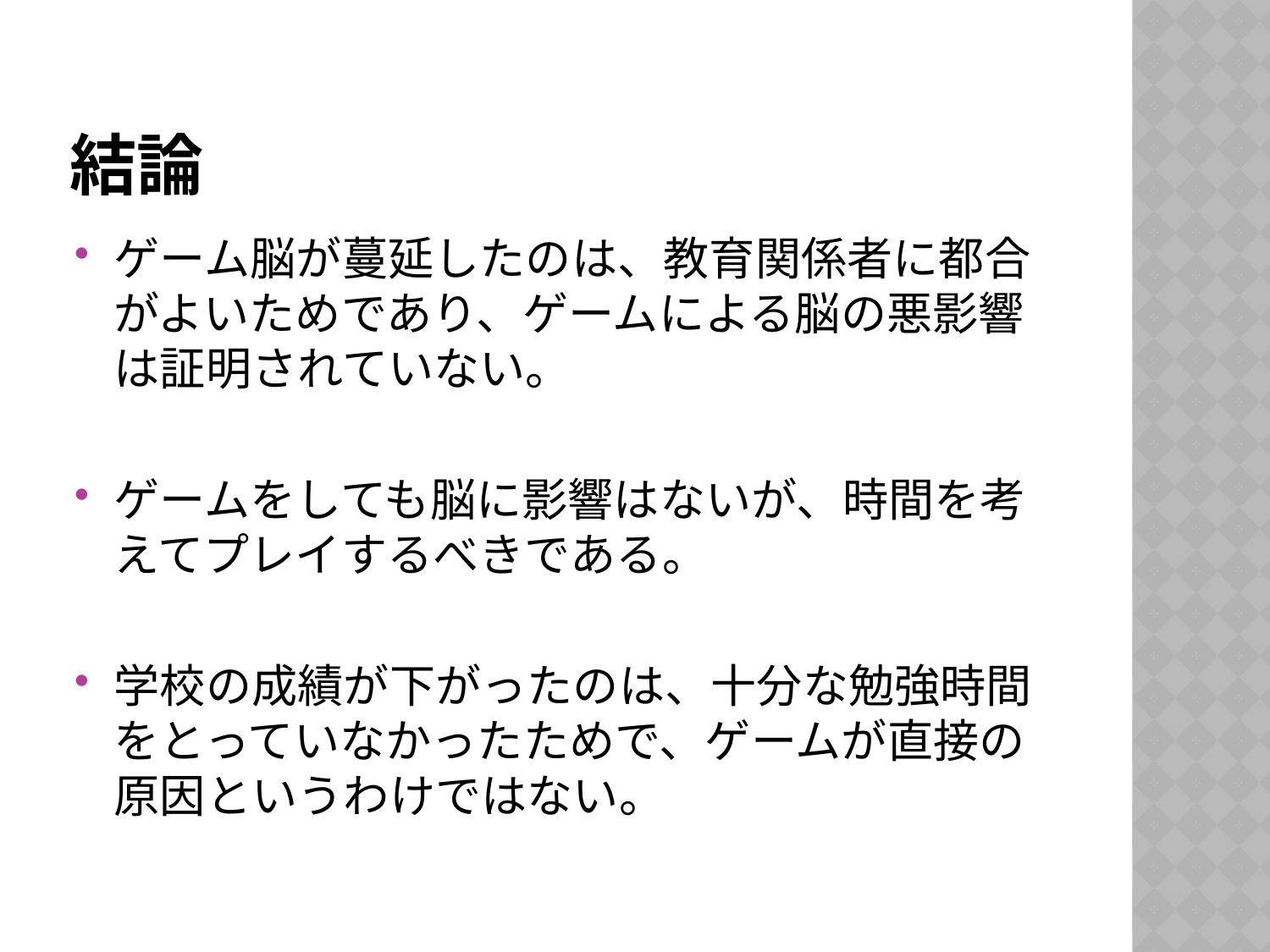

# 結論
ゲーム脳が蔓延したのは、教育関係者に都合がよいためであり、ゲームによる脳の悪影響は証明されていない。

ゲームをしても脳に影響はないが、時間を考えてプレイするべきである。

学校の成績が下がったのは、十分な勉強時間をとっていなかったためで、ゲームが直接の原因というわけではない。